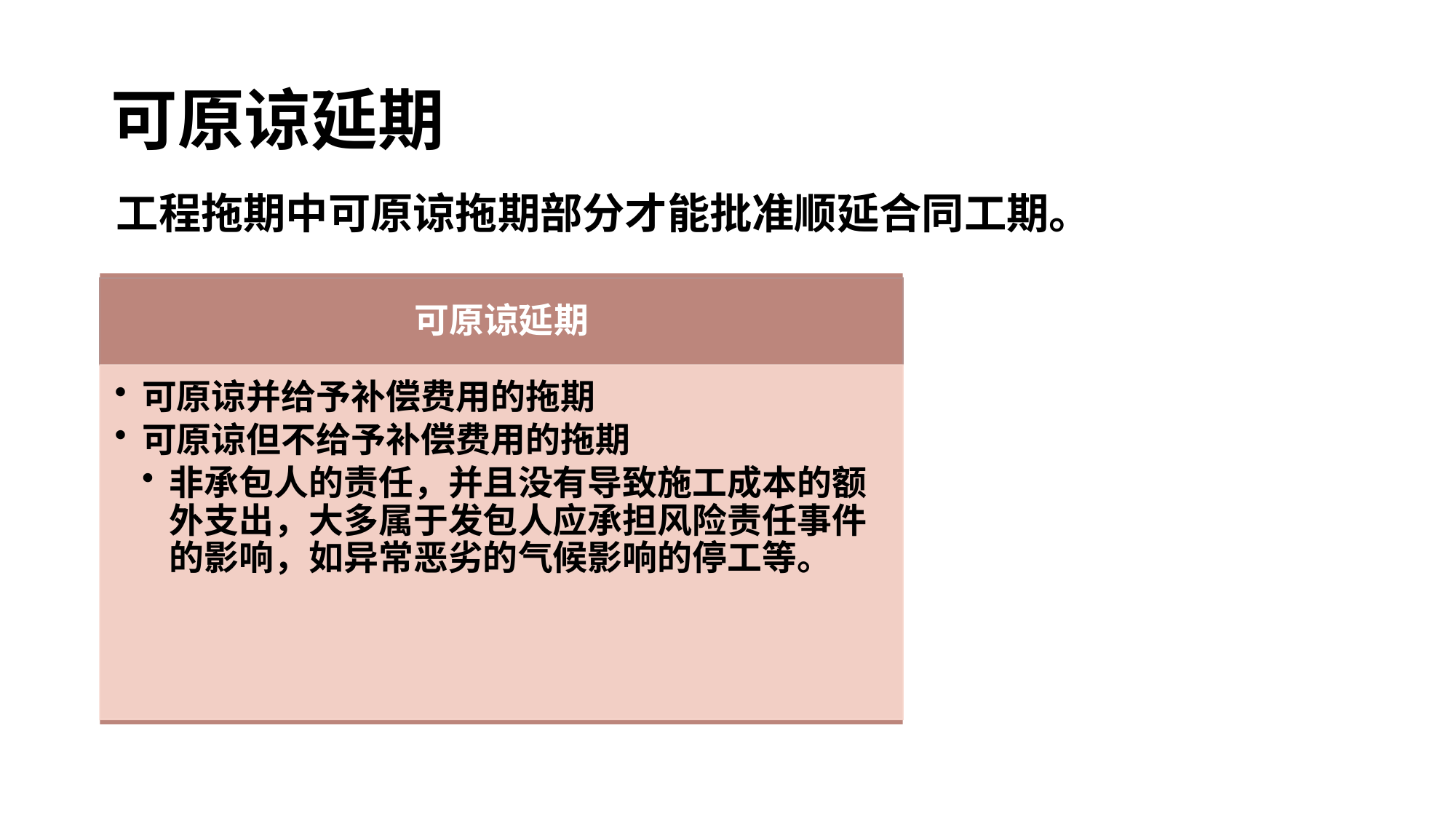

# 可原谅延期
工程拖期中可原谅拖期部分才能批准顺延合同工期。
可原谅延期
可原谅并给予补偿费用的拖期
可原谅但不给予补偿费用的拖期
非承包人的责任，并且没有导致施工成本的额外支出，大多属于发包人应承担风险责任事件的影响，如异常恶劣的气候影响的停工等。